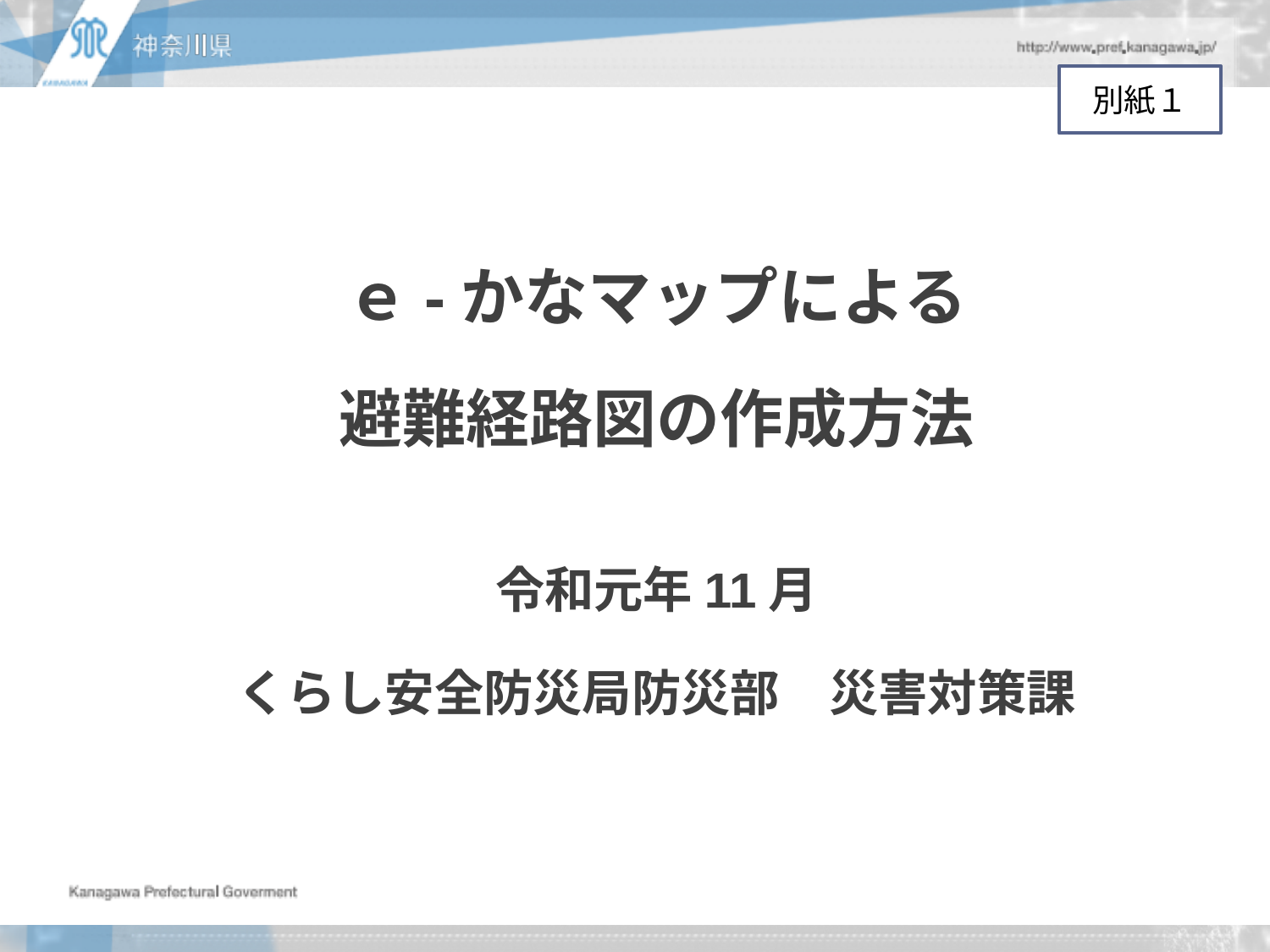

別紙１
ｅ-かなマップによる
避難経路図の作成方法
令和元年11月

くらし安全防災局防災部　災害対策課